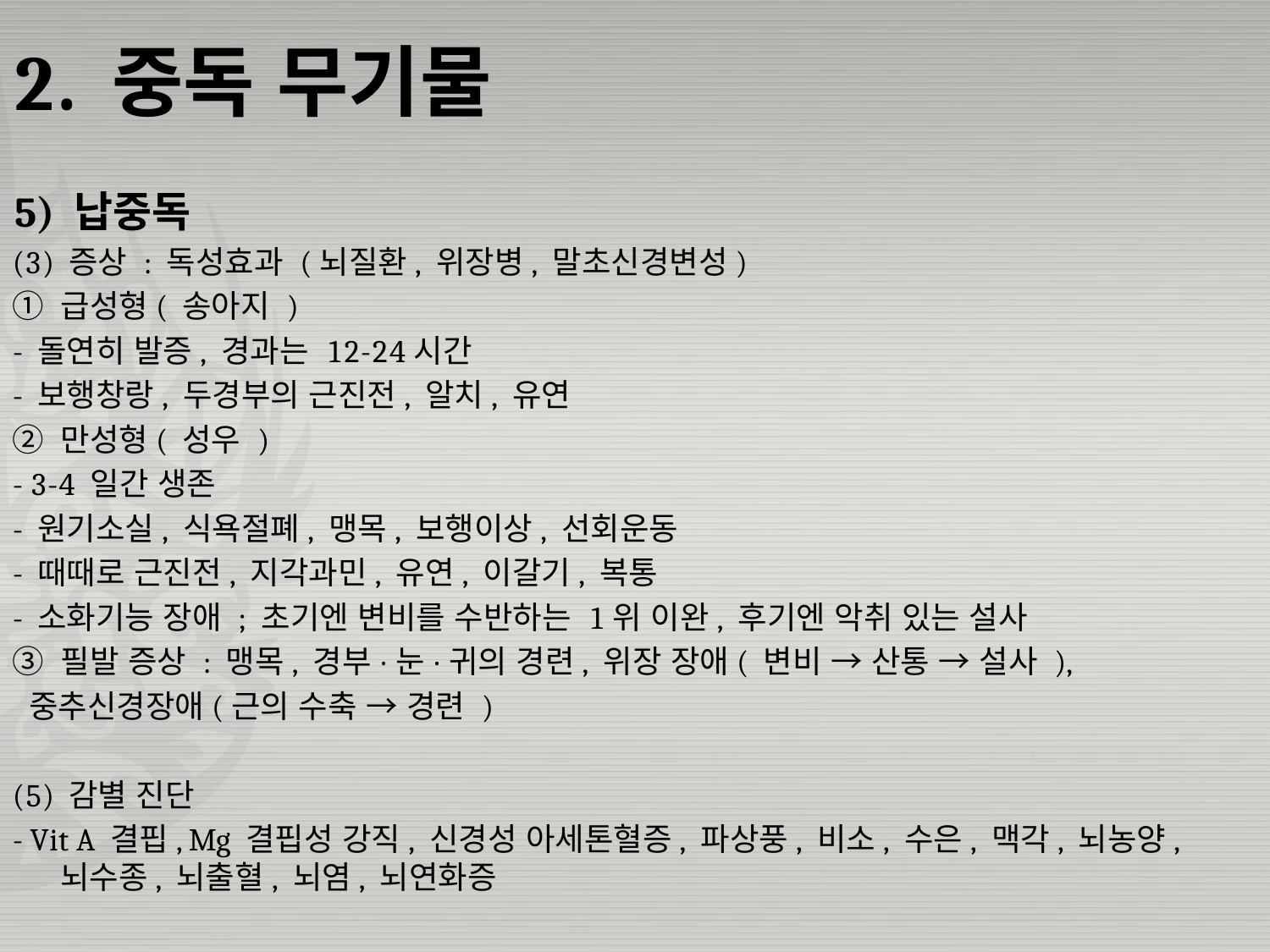

# 2. 중독 무기물
5) 납중독
(3) 증상 : 독성효과 (뇌질환, 위장병, 말초신경변성)
① 급성형( 송아지 )
- 돌연히 발증, 경과는 12-24시간
- 보행창랑, 두경부의 근진전, 알치, 유연
② 만성형( 성우 )
- 3-4 일간 생존
- 원기소실, 식욕절폐, 맹목, 보행이상, 선회운동
- 때때로 근진전, 지각과민, 유연, 이갈기, 복통
- 소화기능 장애 ; 초기엔 변비를 수반하는 1위 이완, 후기엔 악취 있는 설사
③ 필발 증상 : 맹목, 경부·눈·귀의 경련, 위장 장애( 변비 → 산통 → 설사 ),
 중추신경장애(근의 수축 → 경련 )

(5) 감별 진단
- Vit A 결핍, Mg 결핍성 강직, 신경성 아세톤혈증, 파상풍, 비소, 수은, 맥각, 뇌농양, 뇌수종, 뇌출혈, 뇌염, 뇌연화증